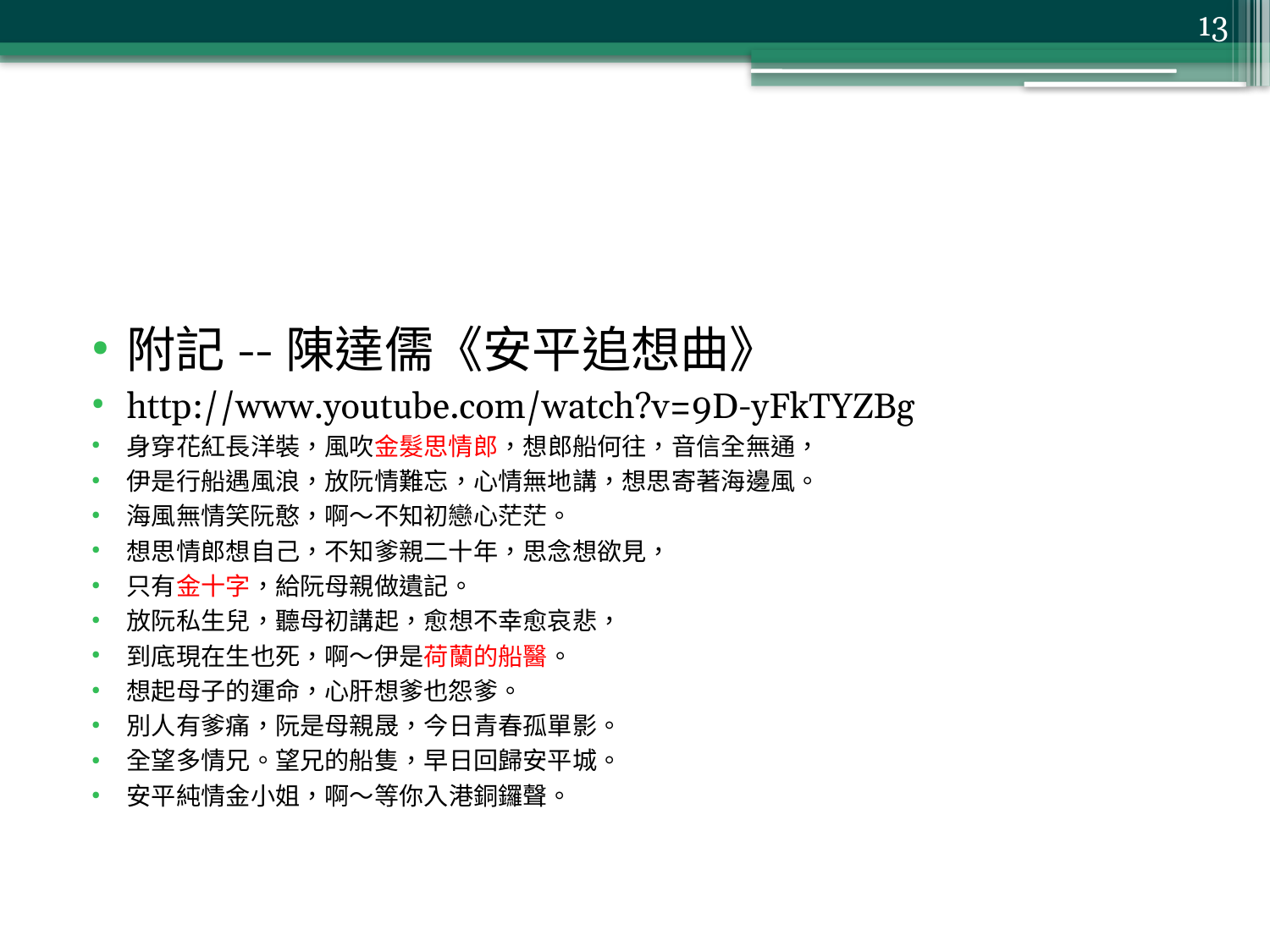

13
#
附記--陳達儒《安平追想曲》
http://www.youtube.com/watch?v=9D-yFkTYZBg
身穿花紅長洋裝，風吹金髮思情郎，想郎船何往，音信全無通，
伊是行船遇風浪，放阮情難忘，心情無地講，想思寄著海邊風。
海風無情笑阮憨，啊～不知初戀心茫茫。
想思情郎想自己，不知爹親二十年，思念想欲見，
只有金十字，給阮母親做遺記。
放阮私生兒，聽母初講起，愈想不幸愈哀悲，
到底現在生也死，啊～伊是荷蘭的船醫。
想起母子的運命，心肝想爹也怨爹。
別人有爹痛，阮是母親晟，今日青春孤單影。
全望多情兄。望兄的船隻，早日回歸安平城。
安平純情金小姐，啊～等你入港銅鑼聲。